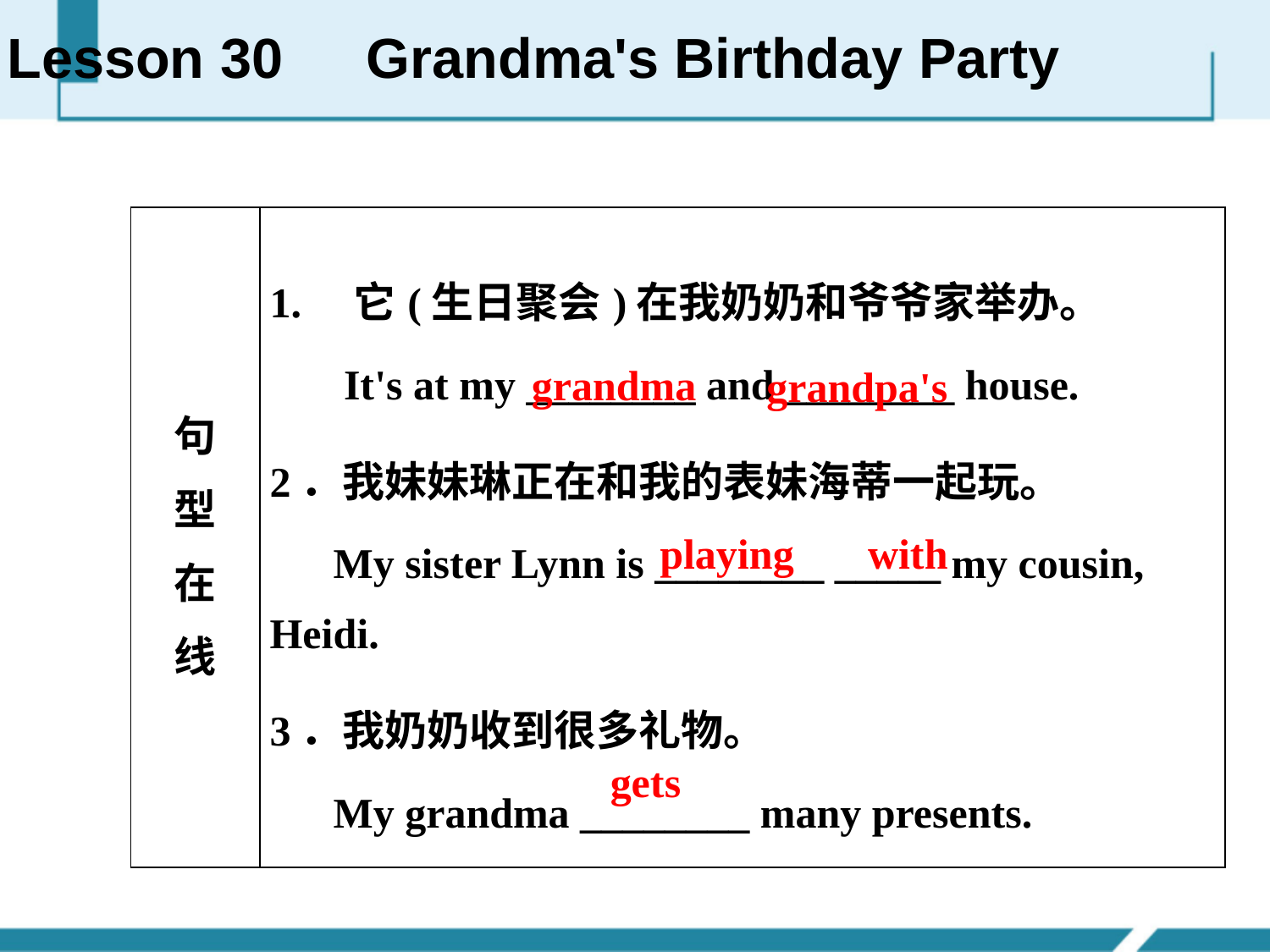

Lesson 30　Grandma's Birthday Party
| 句 型 在 线 | 1. 它(生日聚会)在我奶奶和爷爷家举办。 It's at my \_\_\_\_\_\_\_\_ and \_\_\_\_\_\_\_\_ house. 2．我妹妹琳正在和我的表妹海蒂一起玩。 My sister Lynn is \_\_\_\_\_\_\_\_ \_\_\_\_\_ my cousin, Heidi. 3．我奶奶收到很多礼物。 My grandma \_\_\_\_\_\_\_\_ many presents. |
| --- | --- |
grandma
grandpa's
playing       with
gets